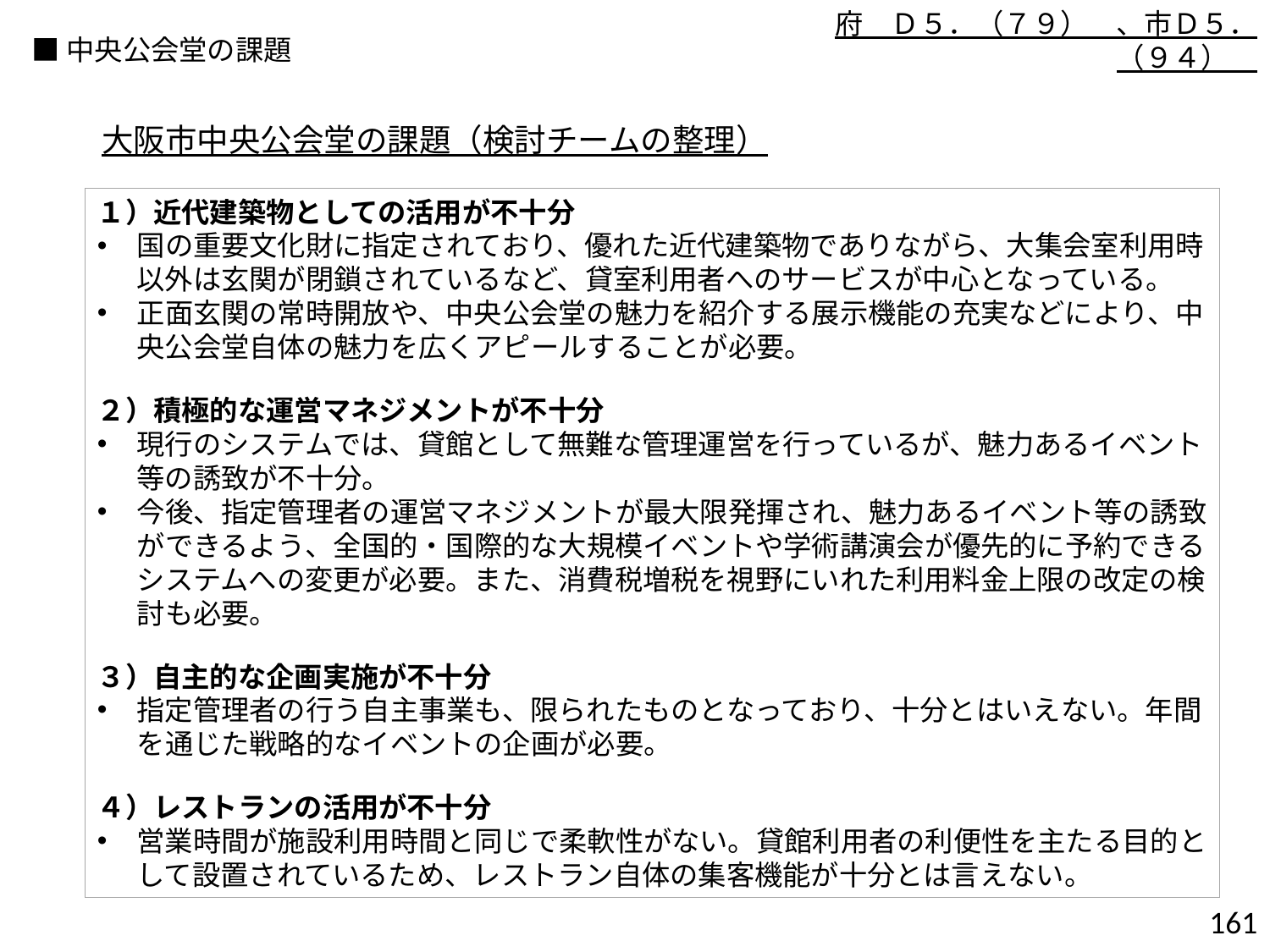

府　Ｄ５．（７９）　、市Ｄ５．（９４）
■中央公会堂の課題
大阪市中央公会堂の課題（検討チームの整理）
１）近代建築物としての活用が不十分
国の重要文化財に指定されており、優れた近代建築物でありながら、大集会室利用時以外は玄関が閉鎖されているなど、貸室利用者へのサービスが中心となっている。
正面玄関の常時開放や、中央公会堂の魅力を紹介する展示機能の充実などにより、中央公会堂自体の魅力を広くアピールすることが必要。

２）積極的な運営マネジメントが不十分
現行のシステムでは、貸館として無難な管理運営を行っているが、魅力あるイベント等の誘致が不十分。
今後、指定管理者の運営マネジメントが最大限発揮され、魅力あるイベント等の誘致ができるよう、全国的・国際的な大規模イベントや学術講演会が優先的に予約できるシステムへの変更が必要。また、消費税増税を視野にいれた利用料金上限の改定の検討も必要。

３）自主的な企画実施が不十分
指定管理者の行う自主事業も、限られたものとなっており、十分とはいえない。年間を通じた戦略的なイベントの企画が必要。

４）レストランの活用が不十分
営業時間が施設利用時間と同じで柔軟性がない。貸館利用者の利便性を主たる目的として設置されているため、レストラン自体の集客機能が十分とは言えない。
161